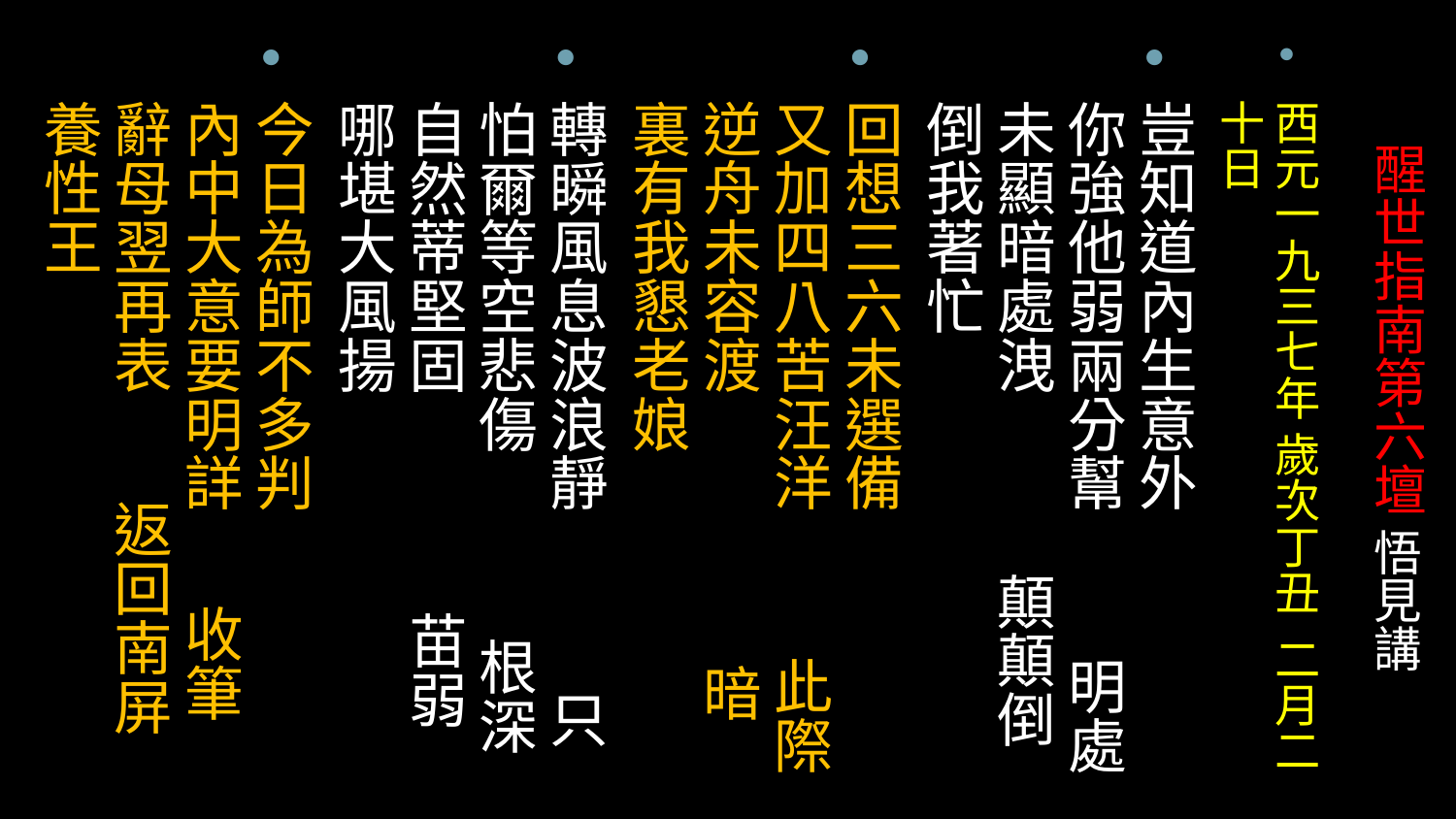

# 醒世指南第六壇 悟見講
西元一九三七年 歲次丁丑  二月二十日
豈知道內生意外                     你強他弱兩分幫           明處未顯暗處洩　         顛顛倒倒我著忙
回想三六未選備　                又加四八苦汪洋           此際逆舟未容渡　                暗裏有我懇老娘
轉瞬風息波浪靜　         只怕爾等空悲傷              根深自然蒂堅固　            苗弱哪堪大風揚
今日為師不多判　             內中大意要明詳       收筆辭母翌再表        返回南屏養性王